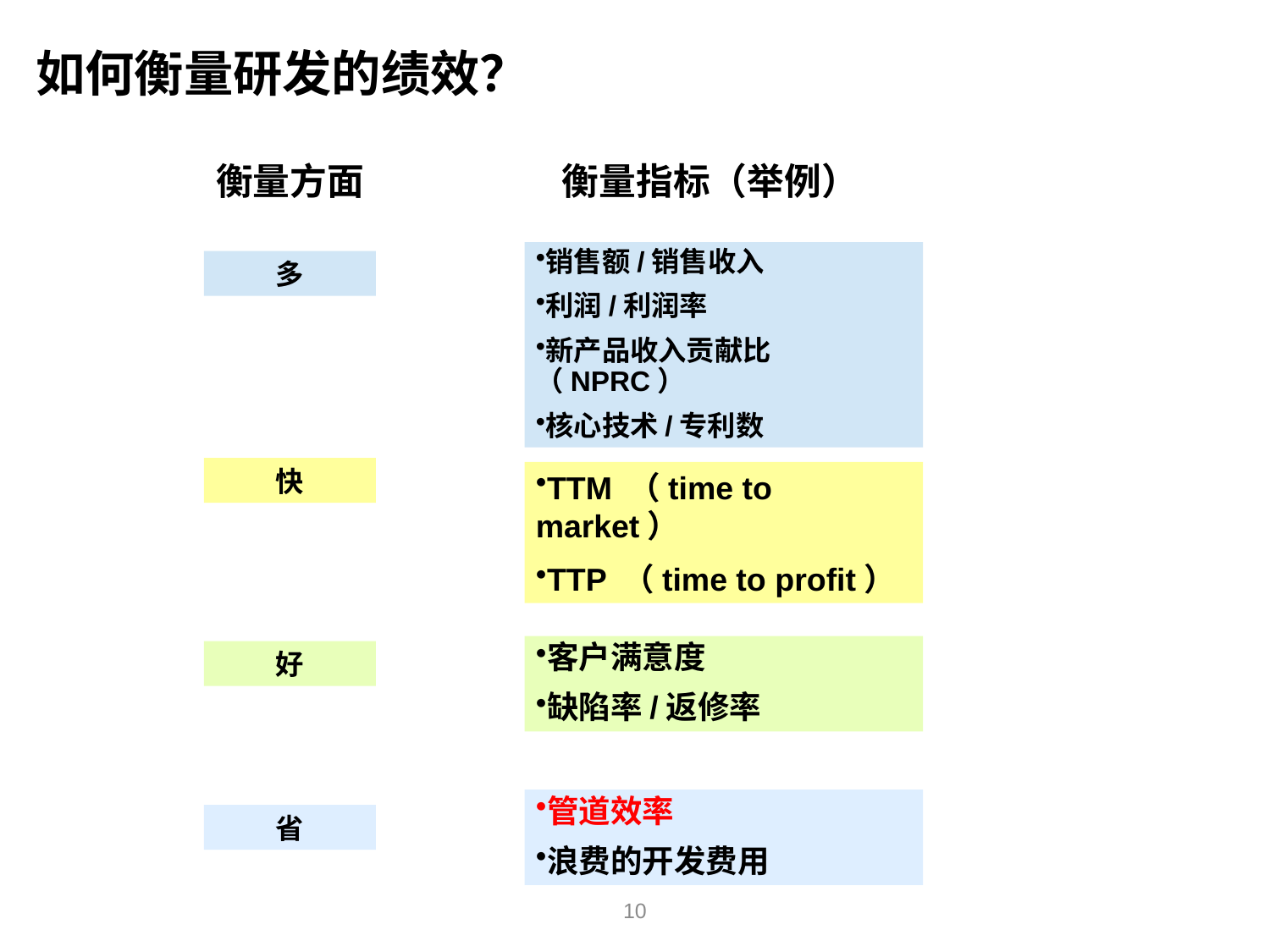

如何衡量研发的绩效？
衡量方面
衡量指标（举例）
销售额/销售收入
利润/利润率
新产品收入贡献比（NPRC）
核心技术/专利数
多
快
TTM （time to market）
TTP （time to profit）
客户满意度
缺陷率/返修率
好
管道效率
浪费的开发费用
省
10